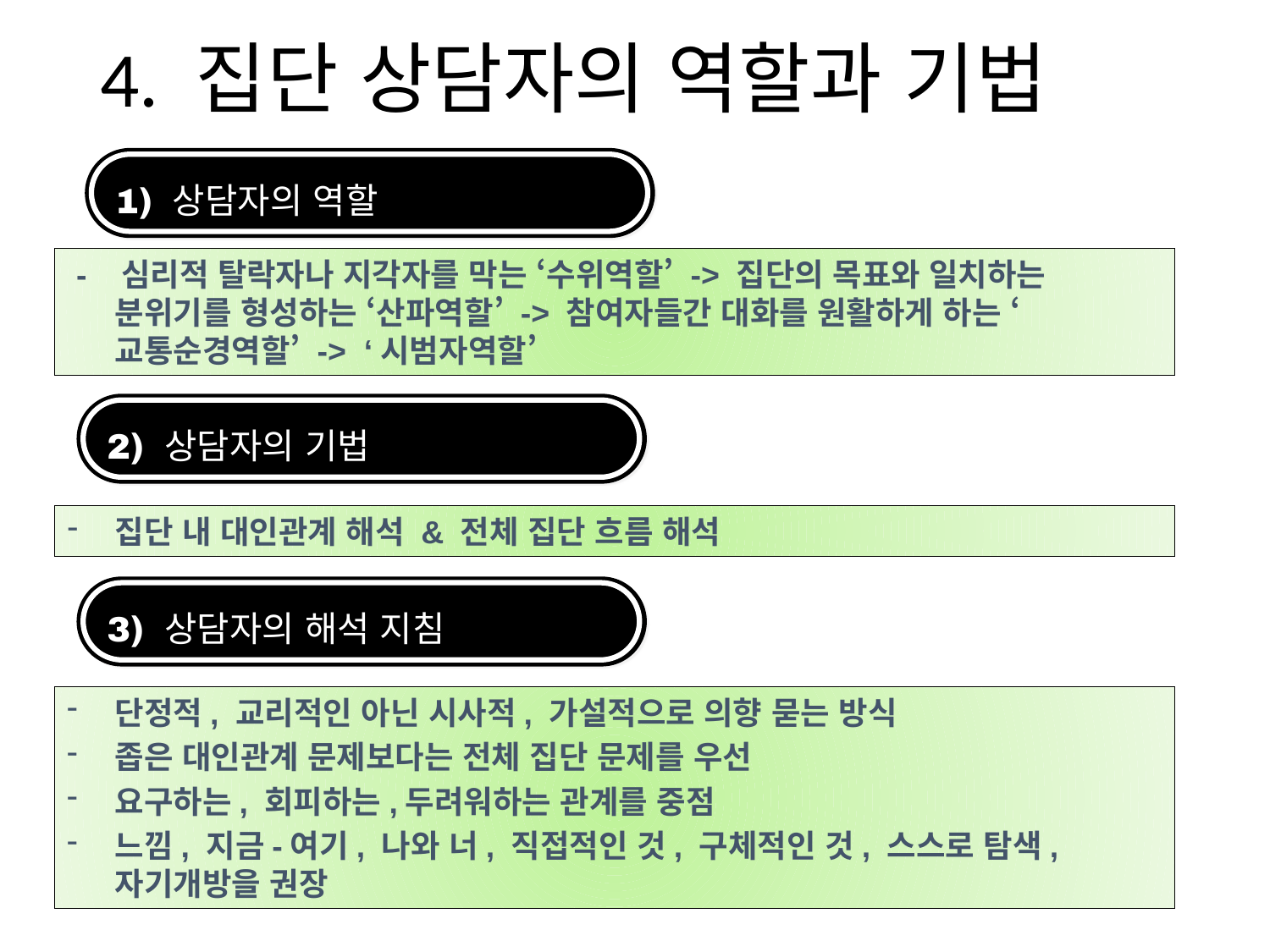

4. 집단 상담자의 역할과 기법

1) 상담자의 역할
 -   심리적 탈락자나 지각자를 막는 ‘수위역할’ -> 집단의 목표와 일치하는 분위기를 형성하는 ‘산파역할’ -> 참여자들간 대화를 원활하게 하는 ‘교통순경역할’ ->  ‘시범자역할’

2) 상담자의 기법
집단 내 대인관계 해석 & 전체 집단 흐름 해석

3) 상담자의 해석 지침
단정적, 교리적인 아닌 시사적, 가설적으로 의향 묻는 방식
좁은 대인관계 문제보다는 전체 집단 문제를 우선
요구하는, 회피하는,두려워하는 관계를 중점
느낌, 지금-여기, 나와 너, 직접적인 것, 구체적인 것, 스스로 탐색, 자기개방을 권장